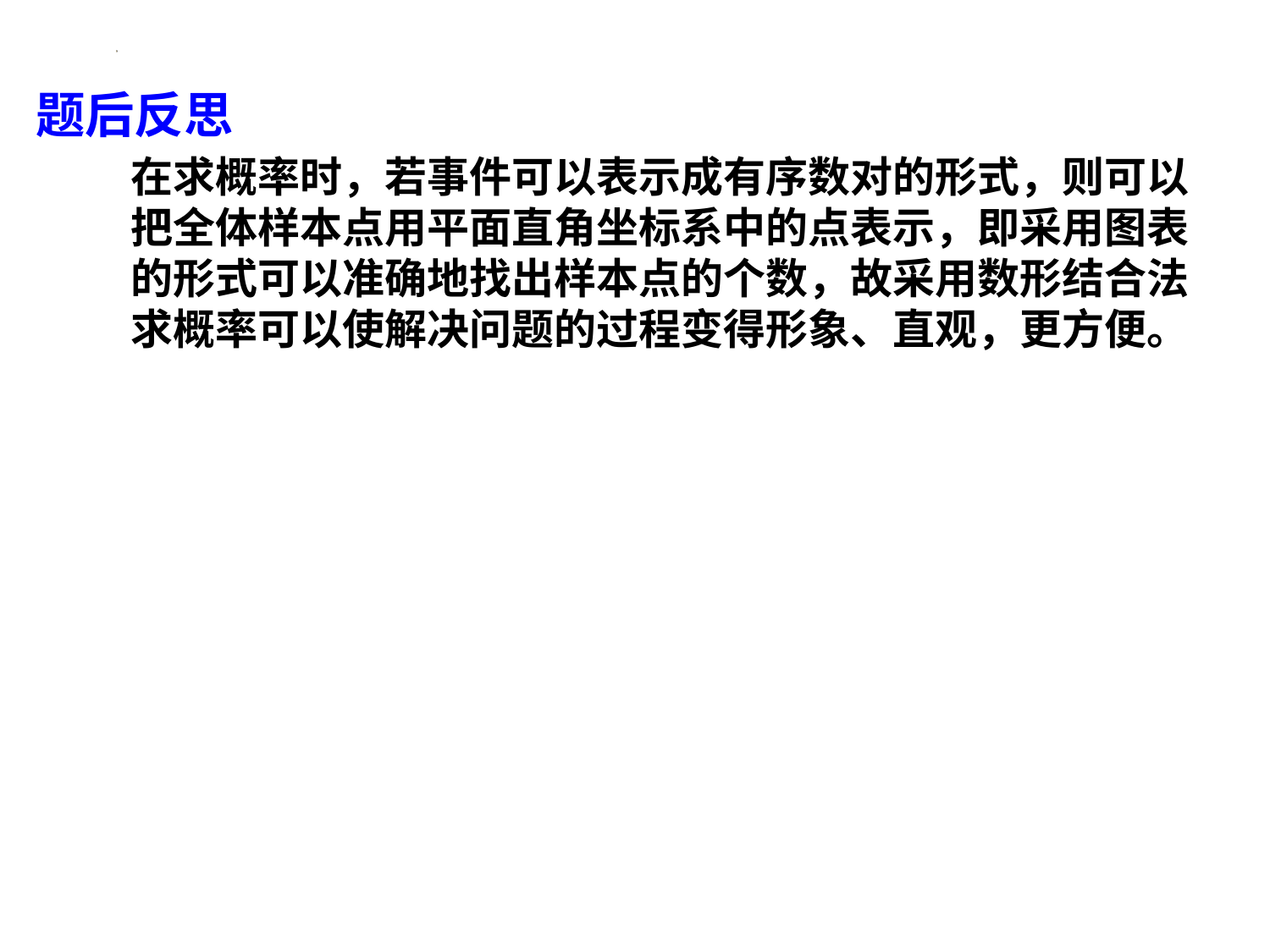

题后反思
在求概率时，若事件可以表示成有序数对的形式，则可以把全体样本点用平面直角坐标系中的点表示，即采用图表的形式可以准确地找出样本点的个数，故采用数形结合法求概率可以使解决问题的过程变得形象、直观，更方便。